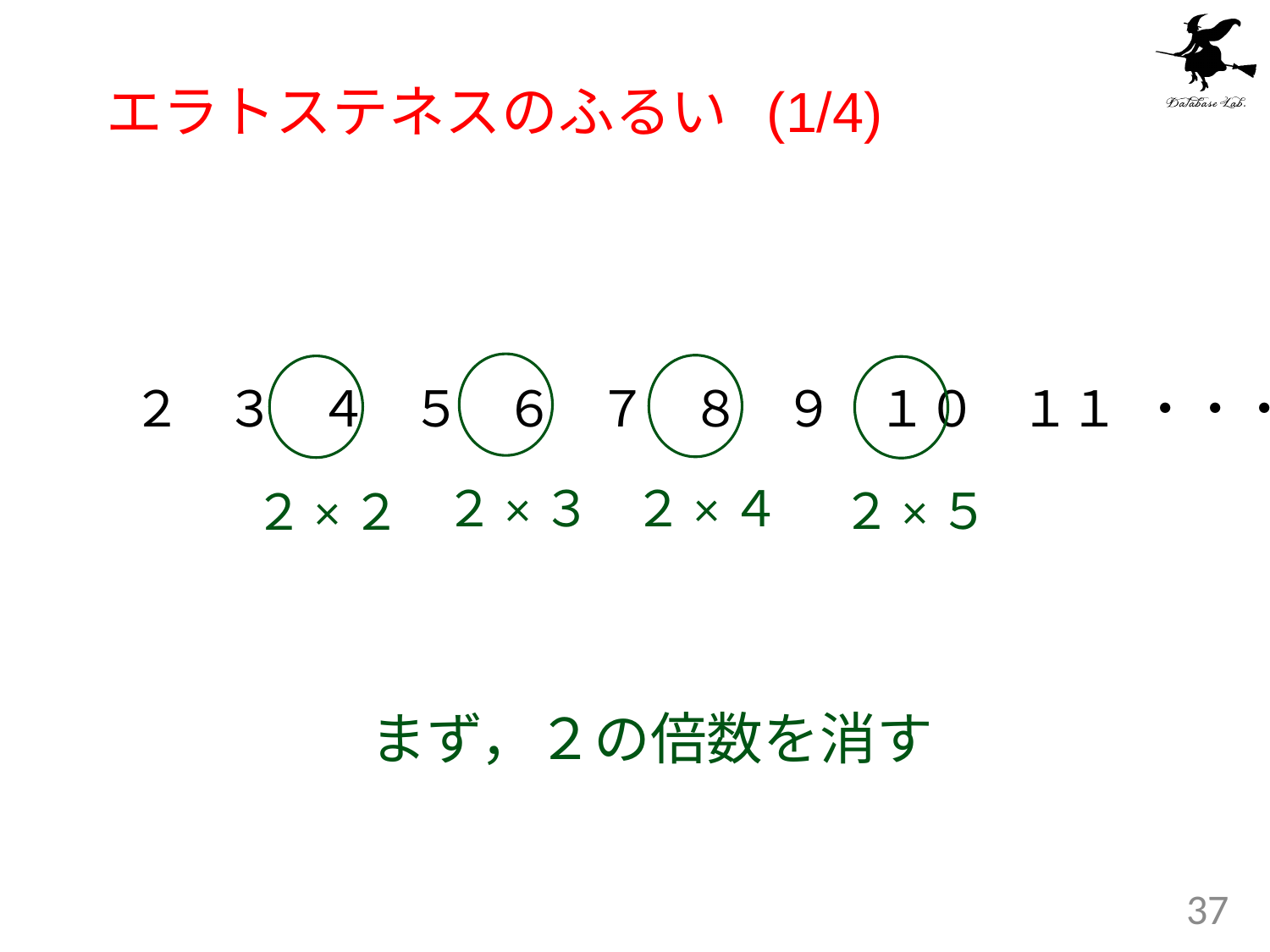

# エラトステネスのふるい  (1/4)

２    ３    ４    ５    ６    ７    ８    ９    １０    １１  ・・・
２×３
２×４
２×５
２×２
まず，２の倍数を消す
37